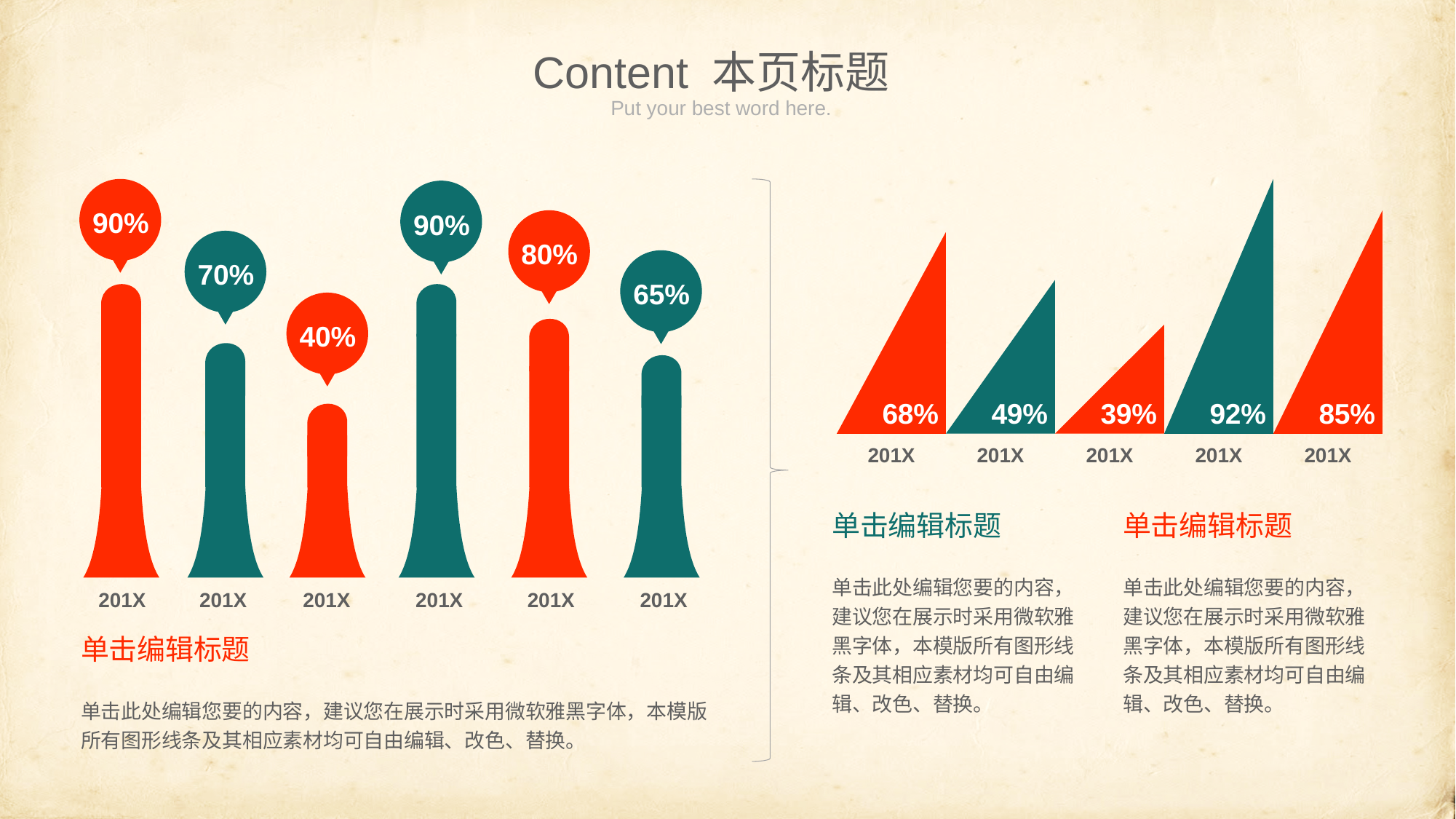

Content 本页标题
Put your best word here.

90%
90%

80%

70%
65%

40%

68%
49%
39%
92%
85%

201X
201X
201X
201X
201X
单击编辑标题

单击此处编辑您要的内容，建议您在展示时采用微软雅黑字体，本模版所有图形线条及其相应素材均可自由编辑、改色、替换。
单击编辑标题

单击此处编辑您要的内容，建议您在展示时采用微软雅黑字体，本模版所有图形线条及其相应素材均可自由编辑、改色、替换。
201X
201X
201X
201X
201X
201X
单击编辑标题

单击此处编辑您要的内容，建议您在展示时采用微软雅黑字体，本模版所有图形线条及其相应素材均可自由编辑、改色、替换。